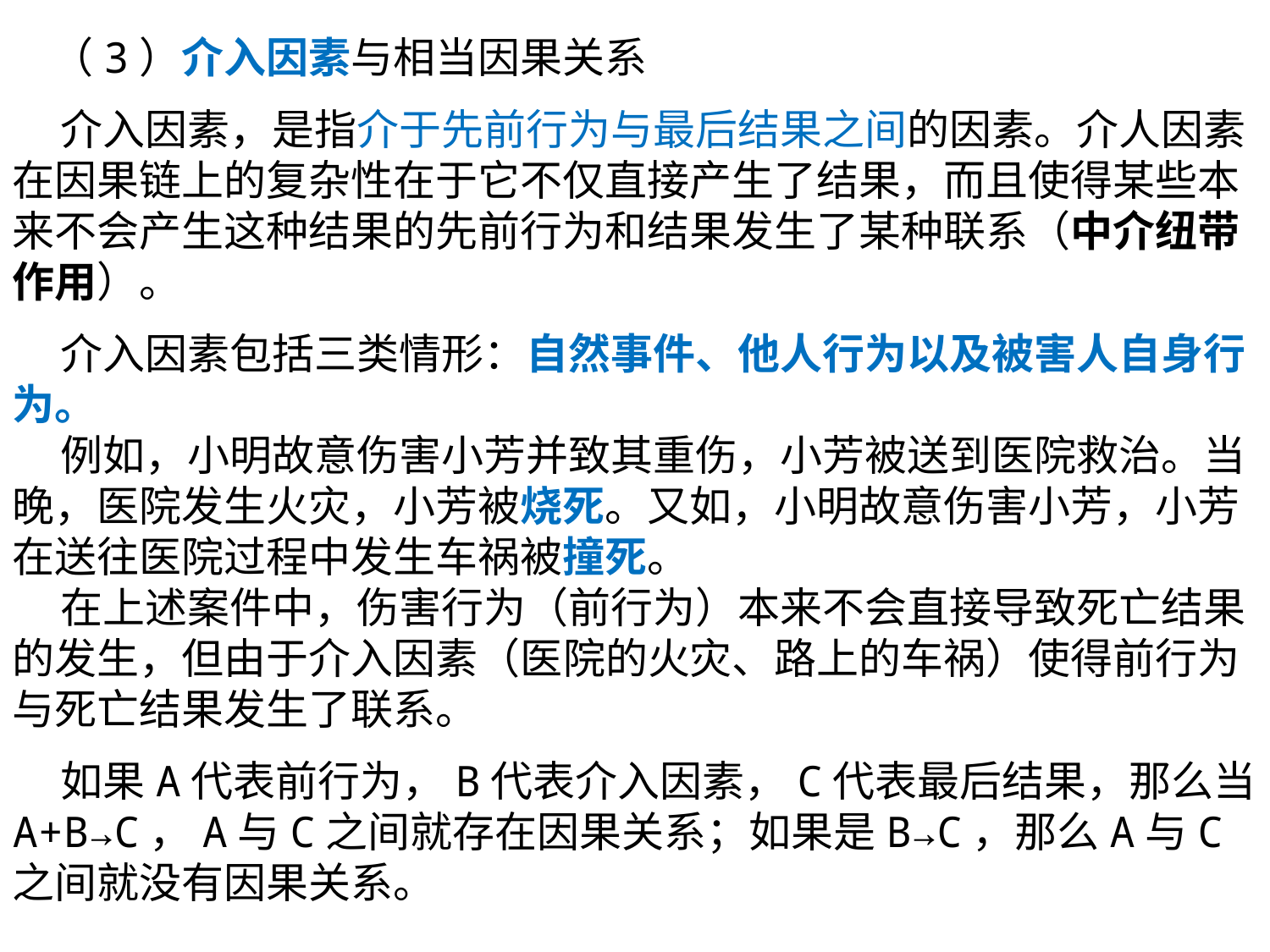

（3）介入因素与相当因果关系

    介入因素，是指介于先前行为与最后结果之间的因素。介人因素在因果链上的复杂性在于它不仅直接产生了结果，而且使得某些本来不会产生这种结果的先前行为和结果发生了某种联系（中介纽带作用）。

    介入因素包括三类情形：自然事件、他人行为以及被害人自身行为。
    例如，小明故意伤害小芳并致其重伤，小芳被送到医院救治。当晚，医院发生火灾，小芳被烧死。又如，小明故意伤害小芳，小芳在送往医院过程中发生车祸被撞死。
    在上述案件中，伤害行为（前行为）本来不会直接导致死亡结果的发生，但由于介入因素（医院的火灾、路上的车祸）使得前行为与死亡结果发生了联系。

    如果A代表前行为，B代表介入因素，C代表最后结果，那么当A+B→C，A与C之间就存在因果关系；如果是B→C，那么A与C之间就没有因果关系。